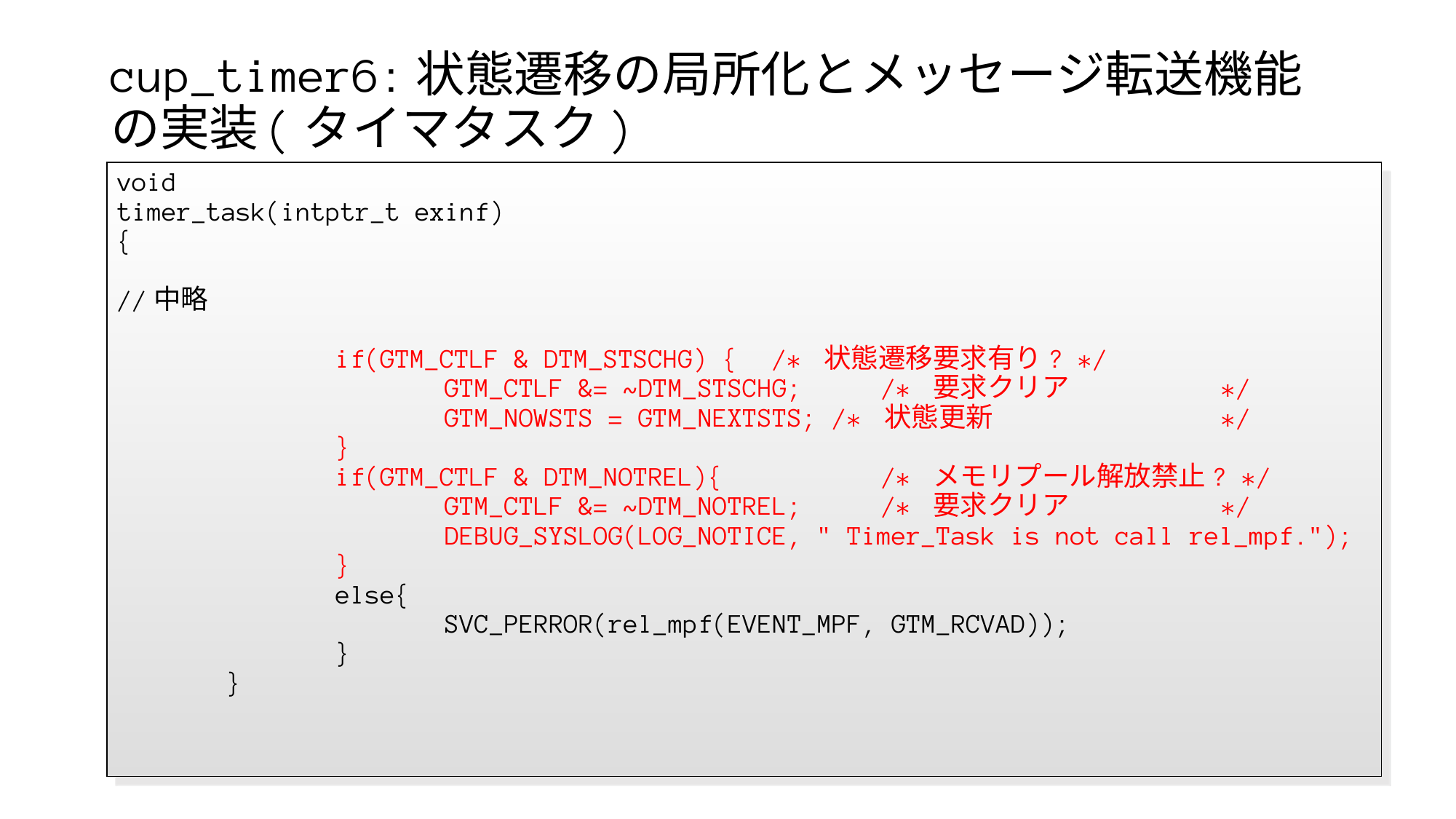

# cup_timer6:状態遷移の局所化とメッセージ転送機能の実装(タイマタスク)
void
timer_task(intptr_t exinf)
{

//中略

		if(GTM_CTLF & DTM_STSCHG) {	/* 状態遷移要求有り? */
			GTM_CTLF &= ~DTM_STSCHG;	/* 要求クリア		 */
			GTM_NOWSTS = GTM_NEXTSTS; /* 状態更新 		 */
		}
		if(GTM_CTLF & DTM_NOTREL){		/* メモリプール解放禁止? */
			GTM_CTLF &= ~DTM_NOTREL;	/* 要求クリア		 */
			DEBUG_SYSLOG(LOG_NOTICE, " Timer_Task is not call rel_mpf.");
		}
		else{
			SVC_PERROR(rel_mpf(EVENT_MPF, GTM_RCVAD));
		}
	}